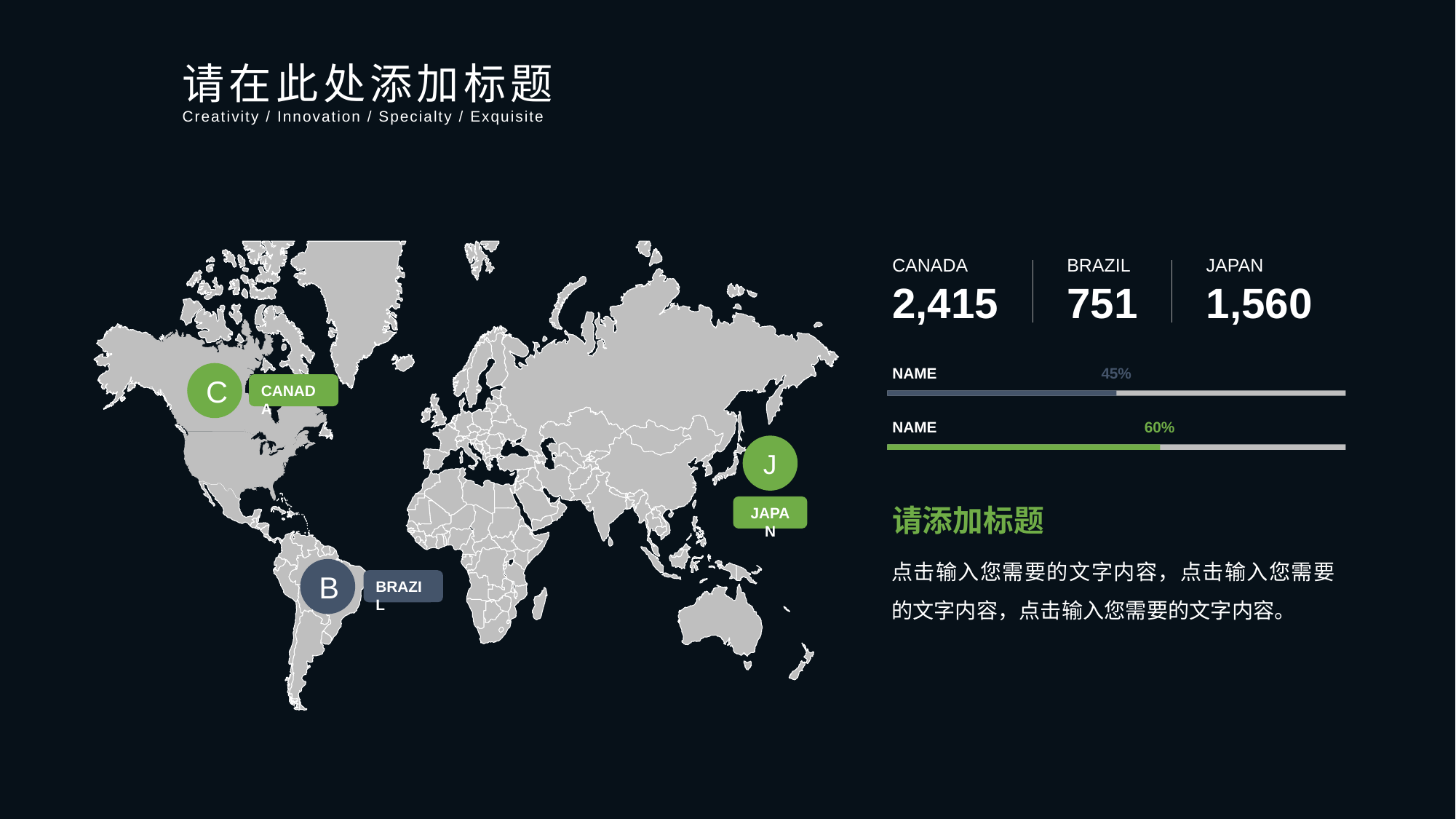

请在此处添加标题
Creativity / Innovation / Specialty / Exquisite

CANADA
2,415
BRAZIL
751
JAPAN
1,560
45%
NAME
C
CANADA

60%
NAME
J

请添加标题
JAPAN
点击输入您需要的文字内容，点击输入您需要的文字内容，点击输入您需要的文字内容。
B
BRAZIL